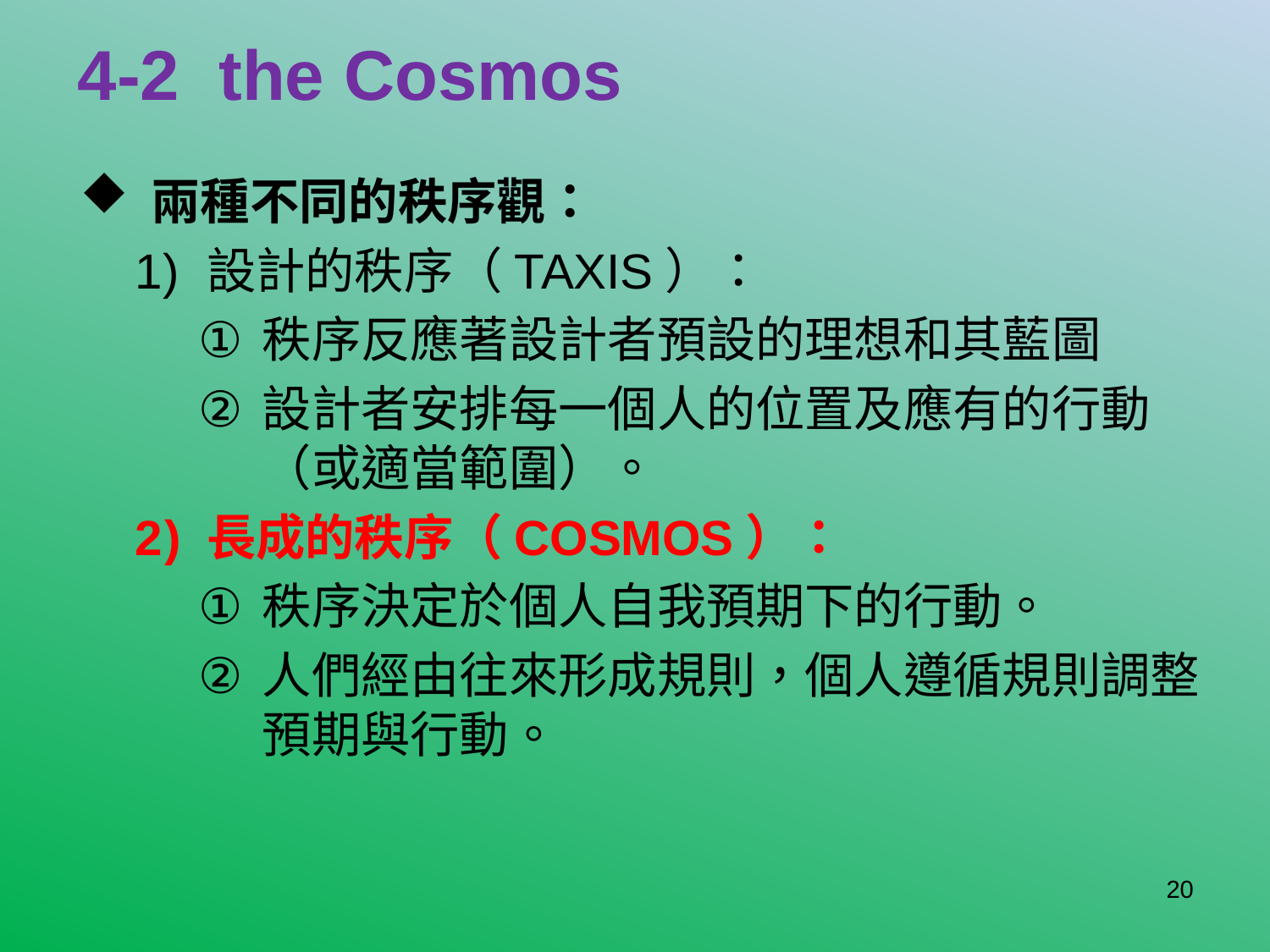

# 4-2  the Cosmos
兩種不同的秩序觀：
設計的秩序（TAXIS）：
秩序反應著設計者預設的理想和其藍圖
設計者安排每一個人的位置及應有的行動（或適當範圍）。
長成的秩序（COSMOS）：
秩序決定於個人自我預期下的行動。
人們經由往來形成規則，個人遵循規則調整預期與行動。
20